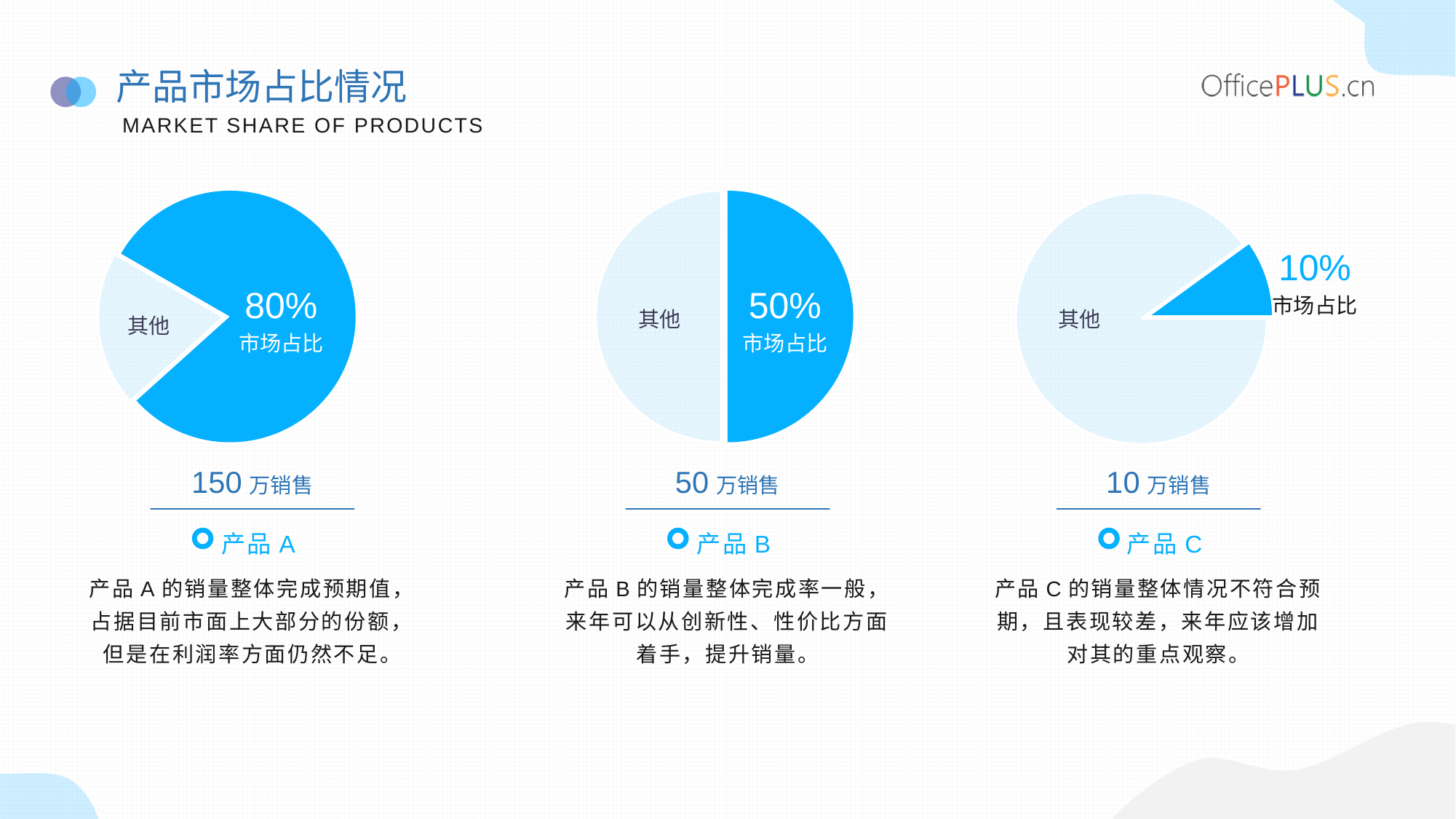

产品市场占比情况
MARKET SHARE OF PRODUCTS

### Chart

| Category | 销售额 |
|---|---|
| 第一季度 | 20.0 |
| 第二季度 | 80.0 |

### Chart

| Category | 销售额 |
|---|---|
| 第一季度 | 50.0 |
| 第二季度 | 50.0 |

### Chart

| Category | 销售额 |
|---|---|
| 第一季度 | 90.0 |
| 第二季度 | 10.0 |
10%
80%
50%
市场占比
其他
其他
其他
市场占比
市场占比
150万销售
50万销售
10万销售
产品A
产品B
产品C

产品A的销量整体完成预期值，占据目前市面上大部分的份额，但是在利润率方面仍然不足。
产品B的销量整体完成率一般，来年可以从创新性、性价比方面着手，提升销量。
产品C的销量整体情况不符合预期，且表现较差，来年应该增加对其的重点观察。